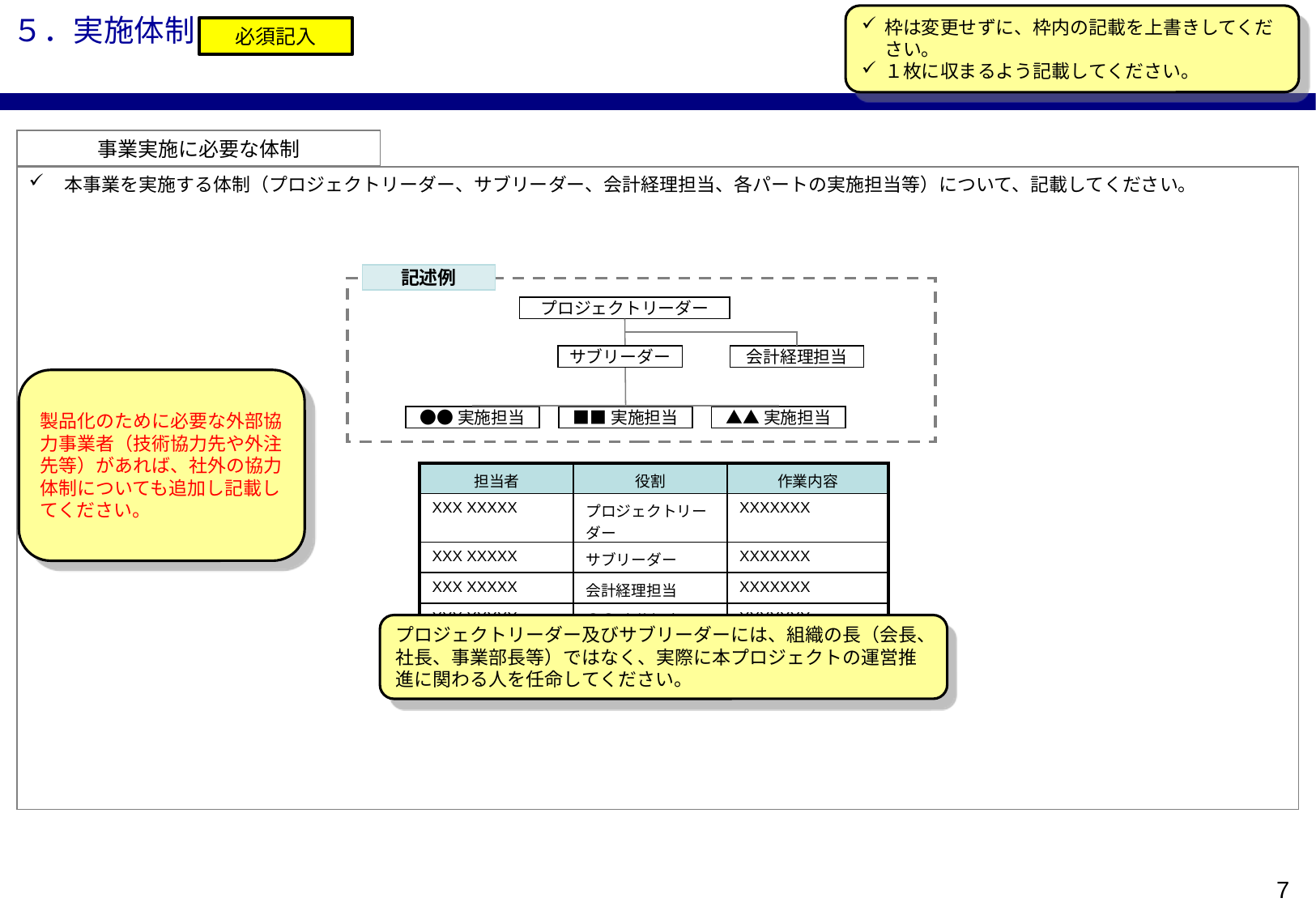

枠は変更せずに、枠内の記載を上書きしてください。
１枚に収まるよう記載してください。
５．実施体制
必須記入
事業実施に必要な体制
本事業を実施する体制（プロジェクトリーダー、サブリーダー、会計経理担当、各パートの実施担当等）について、記載してください。

記述例

プロジェクトリーダー
サブリーダー
会計経理担当
製品化のために必要な外部協力事業者（技術協力先や外注先等）があれば、社外の協力体制についても追加し記載してください。
●●実施担当
■■実施担当
▲▲実施担当
| 担当者 | 役割 | 作業内容 |
| --- | --- | --- |
| XXX XXXXX | プロジェクトリーダー | XXXXXXX |
| XXX XXXXX | サブリーダー | XXXXXXX |
| XXX XXXXX | 会計経理担当 | XXXXXXX |
| XXX XXXXX | ○○実施担当 | XXXXXXX |
| XXX XXXXX | ■■実施担当 | XXXXXXX |
| XXX XXXXX | ▲▲実施担当 | XXXXXXX |
プロジェクトリーダー及びサブリーダーには、組織の長（会長、社長、事業部長等）ではなく、実際に本プロジェクトの運営推進に関わる人を任命してください。